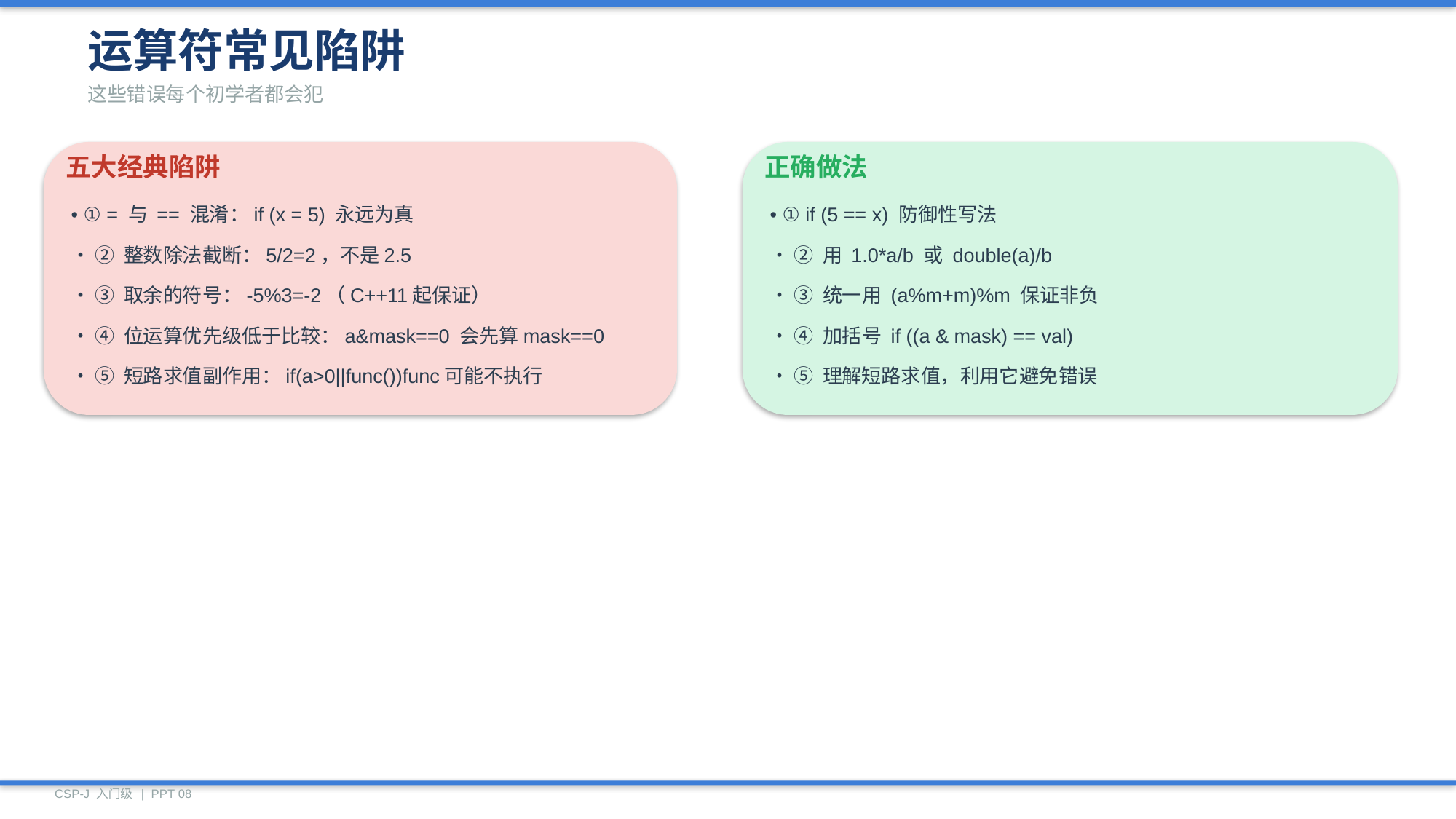

运算符常见陷阱
这些错误每个初学者都会犯

五大经典陷阱
正确做法
• ① = 与 == 混淆：if (x = 5) 永远为真
• ① if (5 == x) 防御性写法
• ② 整数除法截断：5/2=2，不是2.5
• ② 用 1.0*a/b 或 double(a)/b
• ③ 取余的符号：-5%3=-2（C++11起保证）
• ③ 统一用 (a%m+m)%m 保证非负
• ④ 位运算优先级低于比较：a&mask==0 会先算mask==0
• ④ 加括号 if ((a & mask) == val)
• ⑤ 短路求值副作用：if(a>0||func())func可能不执行
• ⑤ 理解短路求值，利用它避免错误

CSP-J 入门级  |  PPT 08